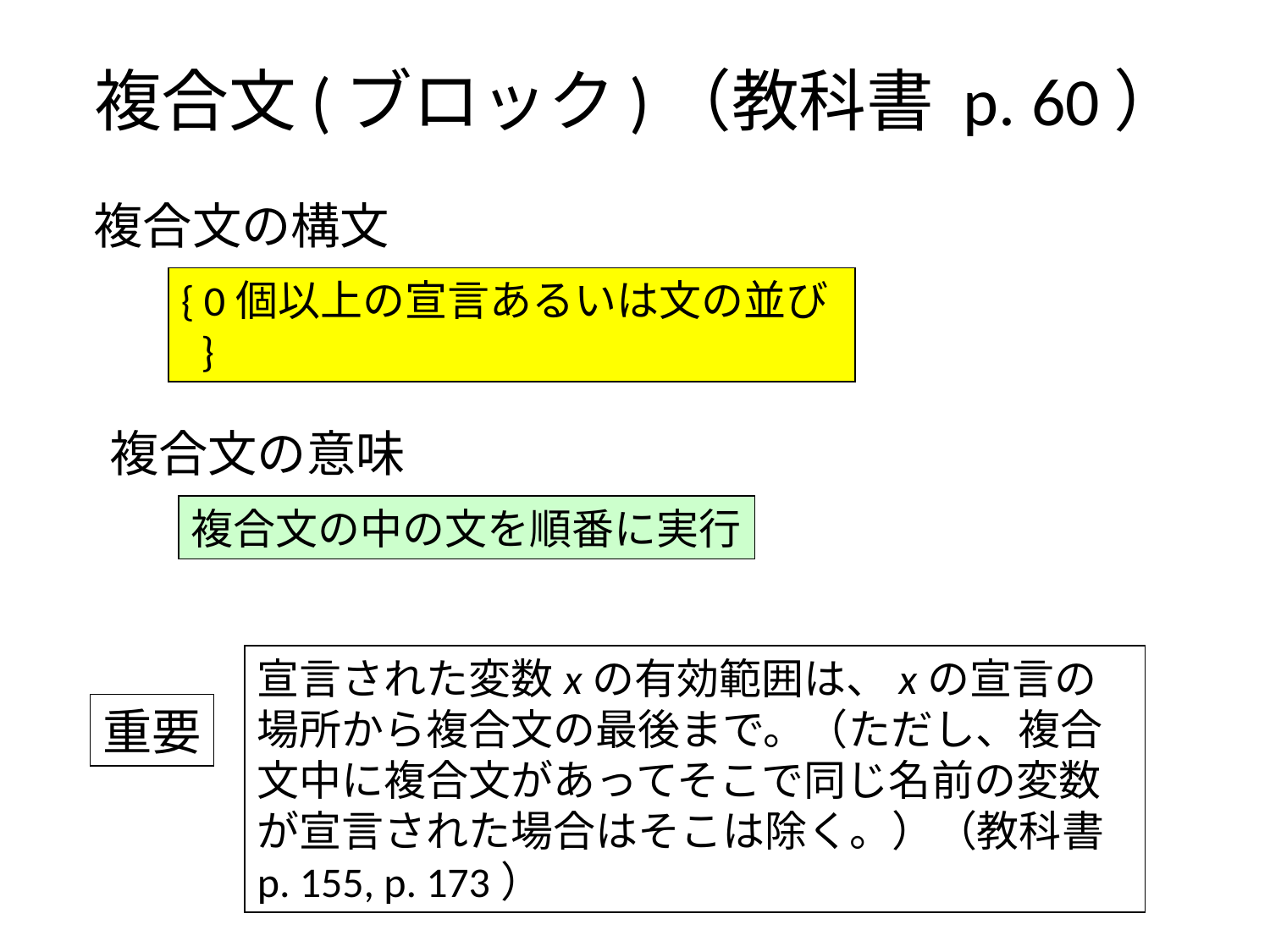

# 複合文(ブロック)（教科書 p. 60）
複合文の構文
{ 0個以上の宣言あるいは文の並び }
複合文の意味
複合文の中の文を順番に実行
宣言された変数xの有効範囲は、xの宣言の場所から複合文の最後まで。（ただし、複合文中に複合文があってそこで同じ名前の変数が宣言された場合はそこは除く。）（教科書 p. 155, p. 173）
重要